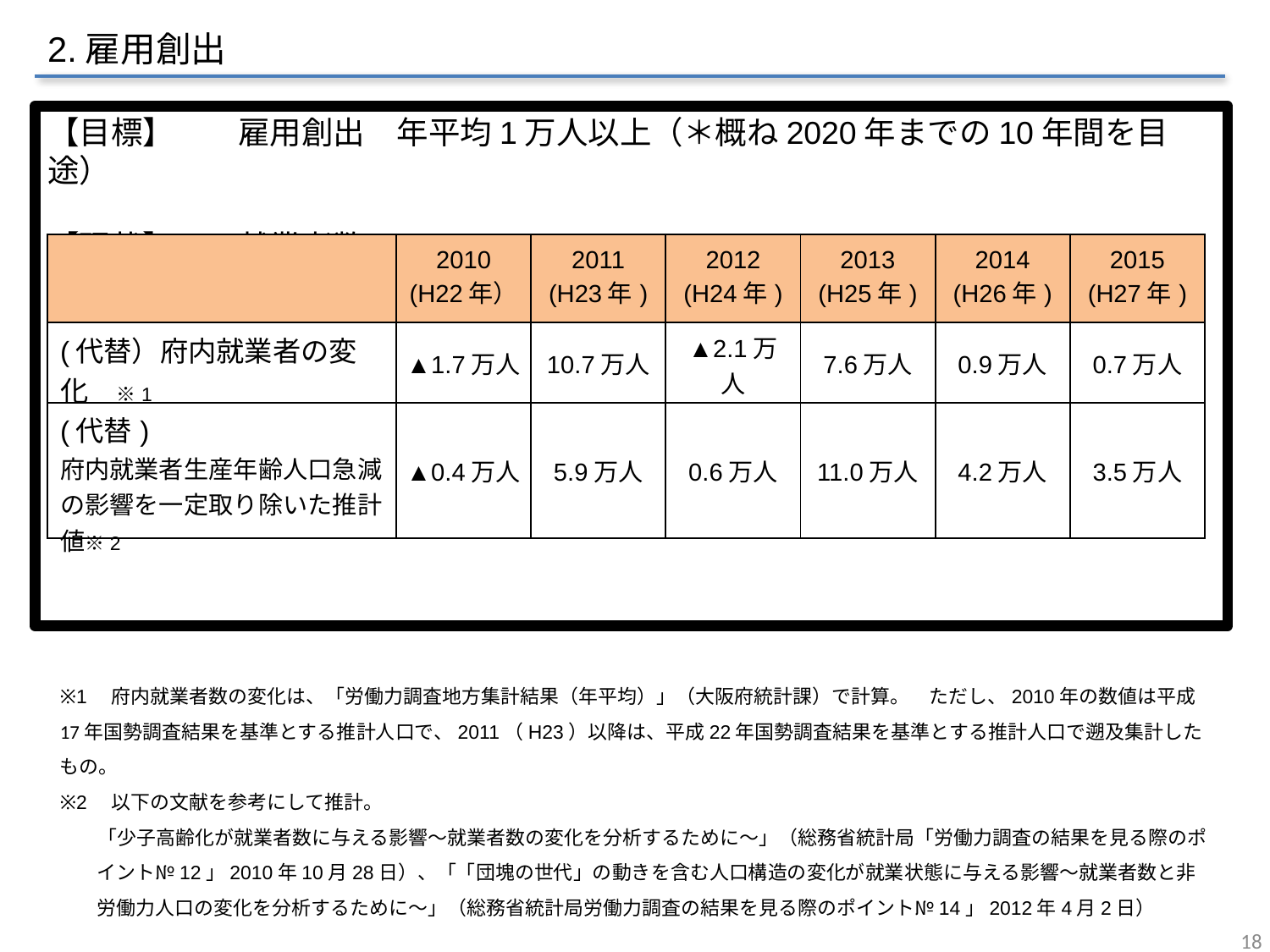

2.雇用創出
【目標】　　雇用創出　年平均1万人以上（＊概ね2020年までの10年間を目途）

【現状】　　就業者数

|  | 2010 (H22年） | 2011 (H23年) | 2012 (H24年) | 2013 (H25年) | 2014 (H26年) | 2015 (H27年) |
| --- | --- | --- | --- | --- | --- | --- |
| (代替）府内就業者の変化　※1 | ▲1.7万人 | 10.7万人 | ▲2.1万人 | 7.6万人 | 0.9万人 | 0.7万人 |
| (代替) 府内就業者生産年齢人口急減の影響を一定取り除いた推計値※2 | ▲0.4万人 | 5.9万人 | 0.6万人 | 11.0万人 | 4.2万人 | 3.5万人 |
※1　府内就業者数の変化は、「労働力調査地方集計結果（年平均）」（大阪府統計課）で計算。　ただし、2010年の数値は平成17年国勢調査結果を基準とする推計人口で、2011（H23）以降は、平成22年国勢調査結果を基準とする推計人口で遡及集計したもの。
※2　以下の文献を参考にして推計。
「少子高齢化が就業者数に与える影響～就業者数の変化を分析するために～」（総務省統計局「労働力調査の結果を見る際のポイント№12」2010年10月28日）、「「団塊の世代」の動きを含む人口構造の変化が就業状態に与える影響～就業者数と非労働力人口の変化を分析するために～」（総務省統計局労働力調査の結果を見る際のポイント№14」2012年4月2日）
18